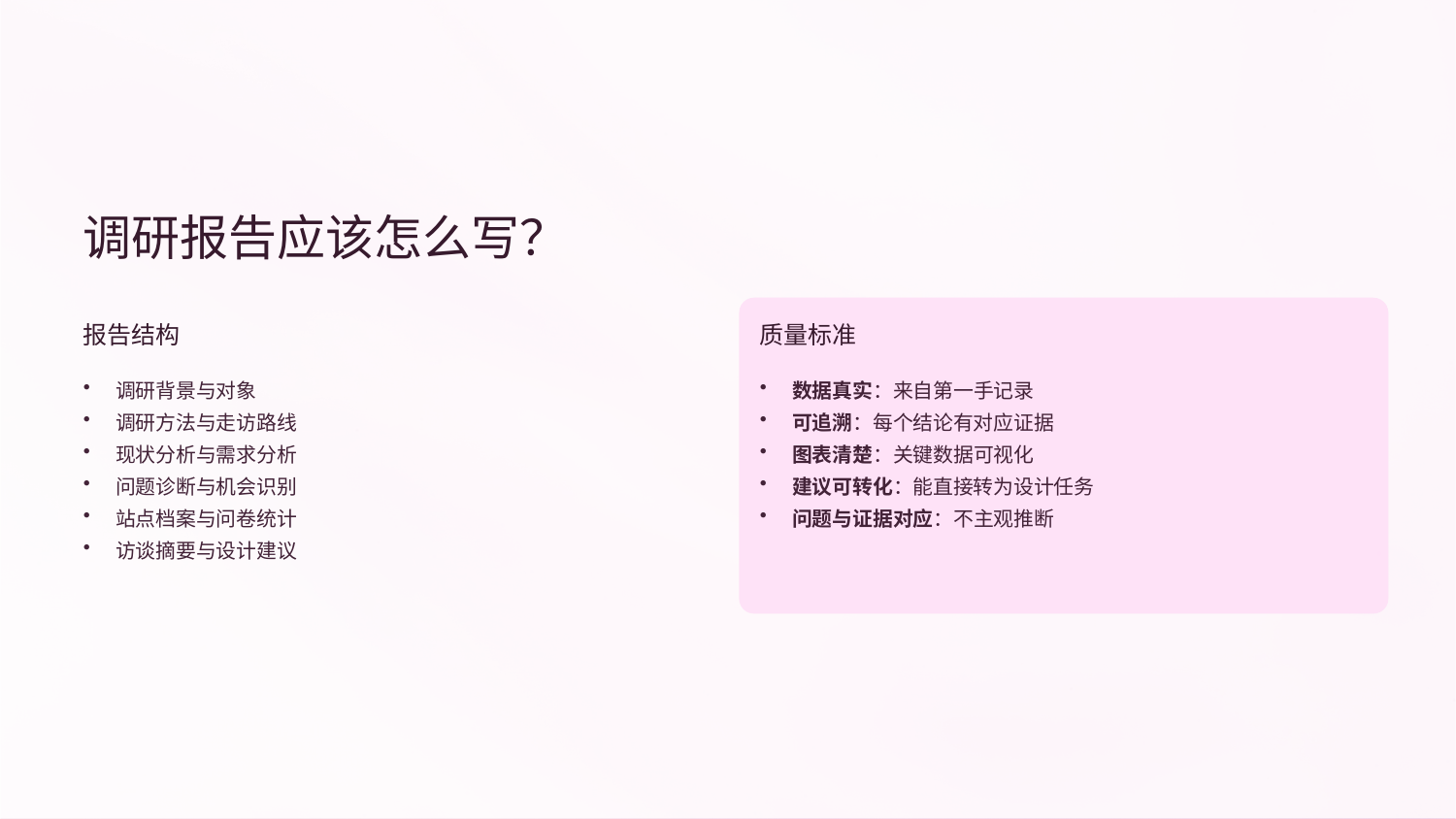

调研报告应该怎么写？

报告结构
质量标准
调研背景与对象
调研方法与走访路线
现状分析与需求分析
问题诊断与机会识别
站点档案与问卷统计
访谈摘要与设计建议
数据真实：来自第一手记录
可追溯：每个结论有对应证据
图表清楚：关键数据可视化
建议可转化：能直接转为设计任务
问题与证据对应：不主观推断